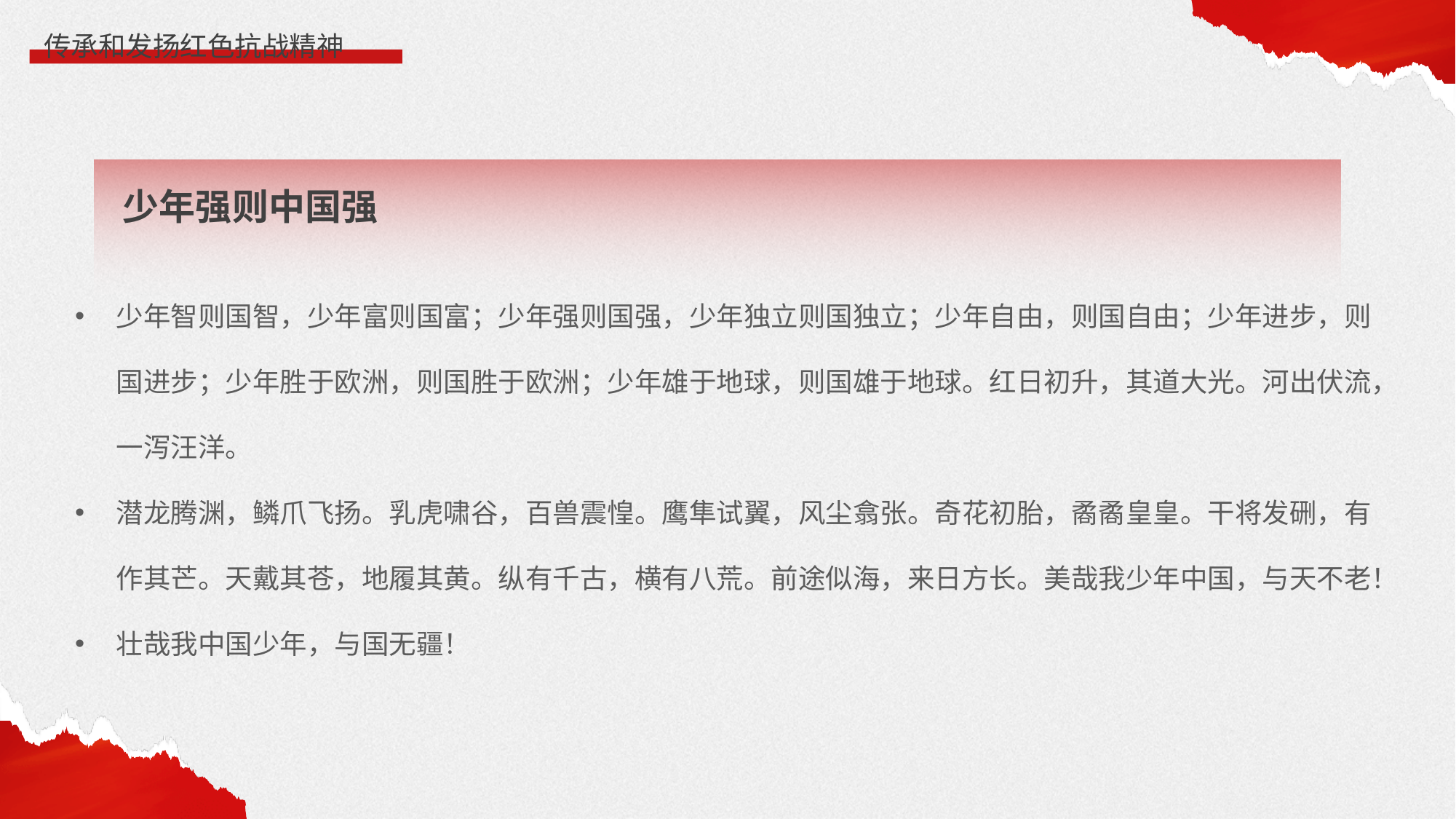

少年强则中国强
少年智则国智，少年富则国富；少年强则国强，少年独立则国独立；少年自由，则国自由；少年进步，则国进步；少年胜于欧洲，则国胜于欧洲；少年雄于地球，则国雄于地球。红日初升，其道大光。河出伏流，一泻汪洋。
潜龙腾渊，鳞爪飞扬。乳虎啸谷，百兽震惶。鹰隼试翼，风尘翕张。奇花初胎，矞矞皇皇。干将发硎，有作其芒。天戴其苍，地履其黄。纵有千古，横有八荒。前途似海，来日方长。美哉我少年中国，与天不老！
壮哉我中国少年，与国无疆！